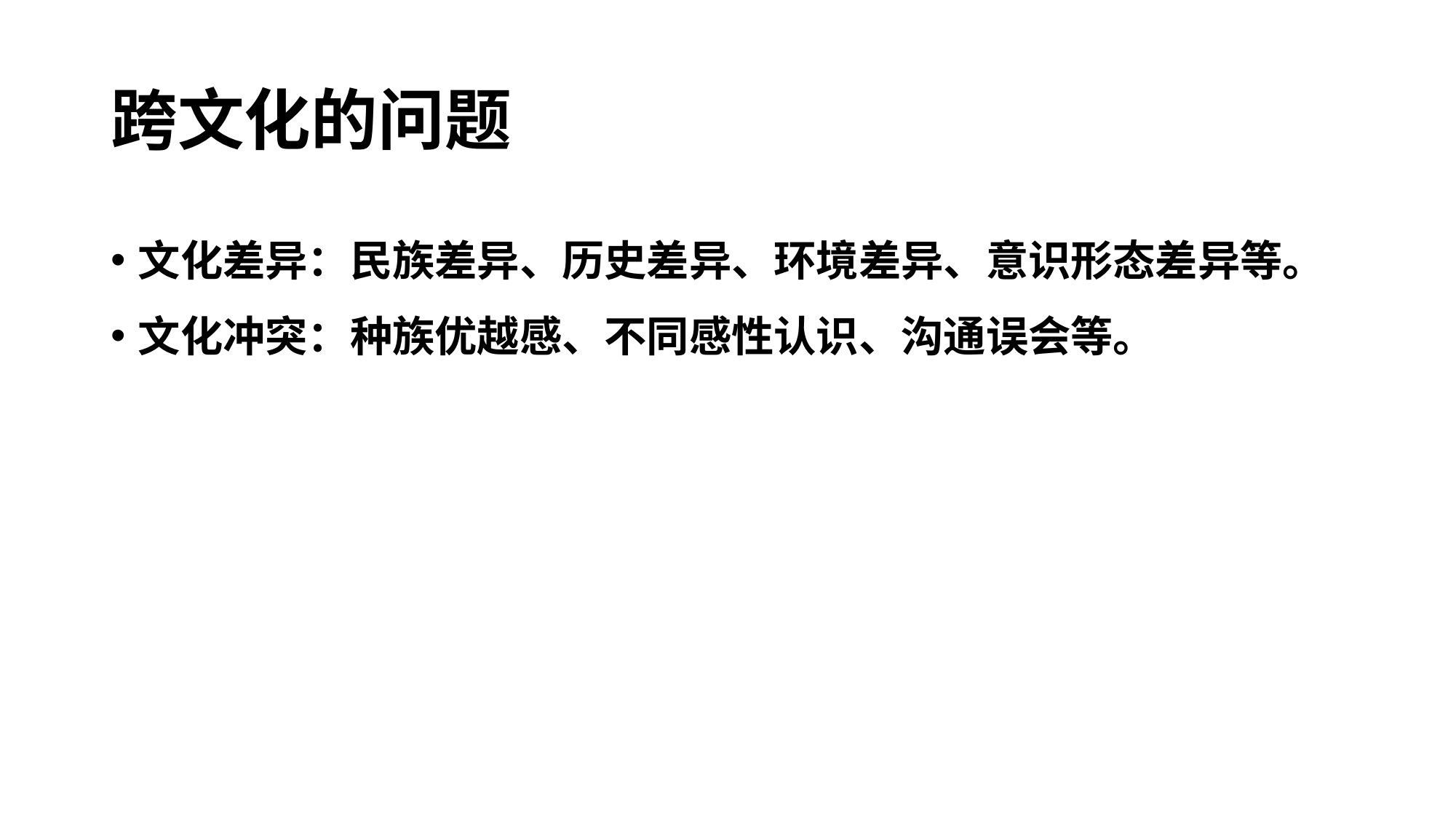

跨文化的问题
文化差异：民族差异、历史差异、环境差异、意识形态差异等。
文化冲突：种族优越感、不同感性认识、沟通误会等。